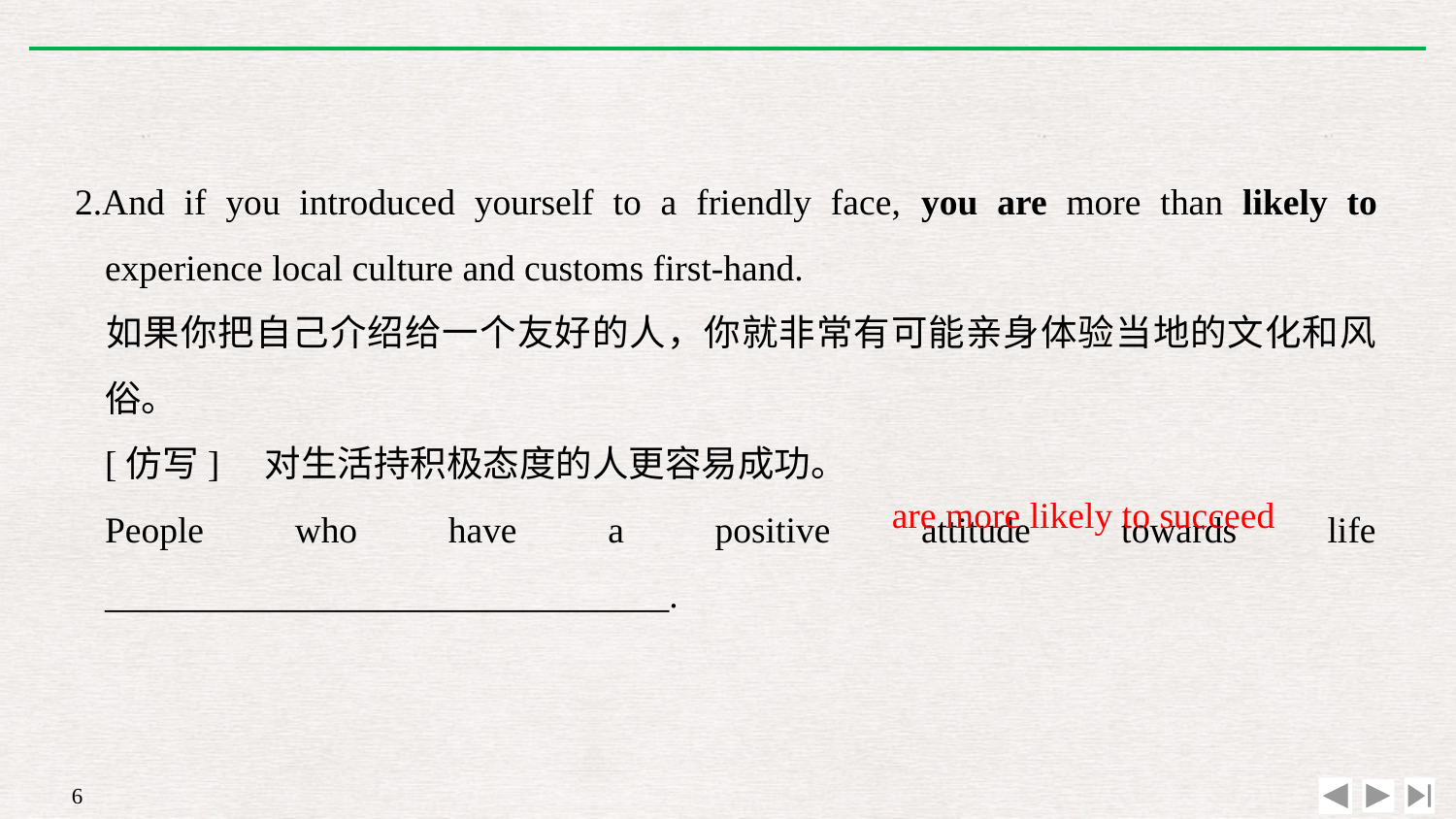

2.And if you introduced yourself to a friendly face, you are more than likely to experience local culture and customs first-hand.
	如果你把自己介绍给一个友好的人，你就非常有可能亲身体验当地的文化和风俗。
	[仿写]　对生活持积极态度的人更容易成功。
	People who have a positive attitude towards life _______________________________.
are more likely to succeed